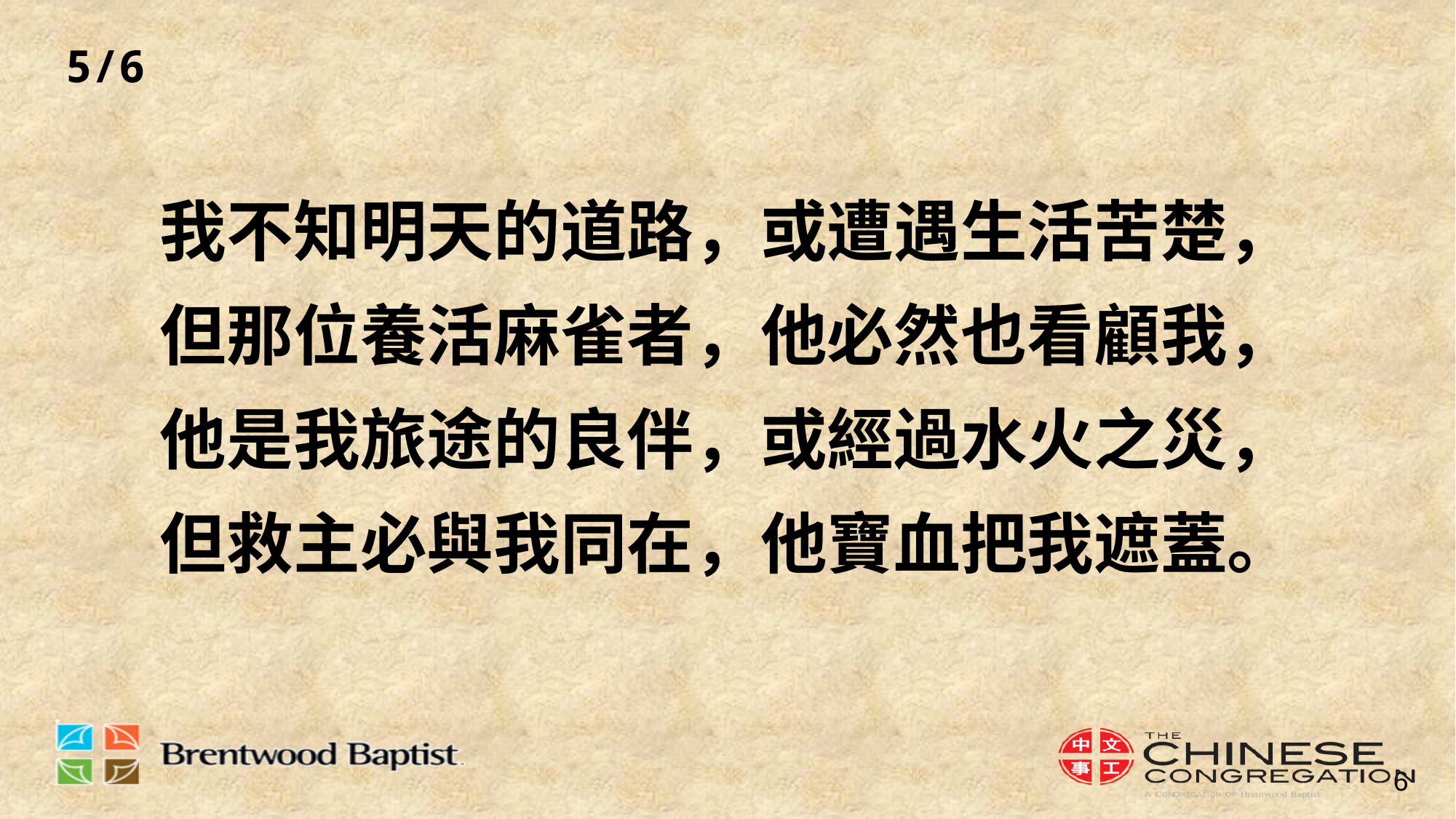

5/6
# 我不知明天的道路，或遭遇生活苦楚， 但那位養活麻雀者，他必然也看顧我， 他是我旅途的良伴，或經過水火之災， 但救主必與我同在，他寶血把我遮蓋。